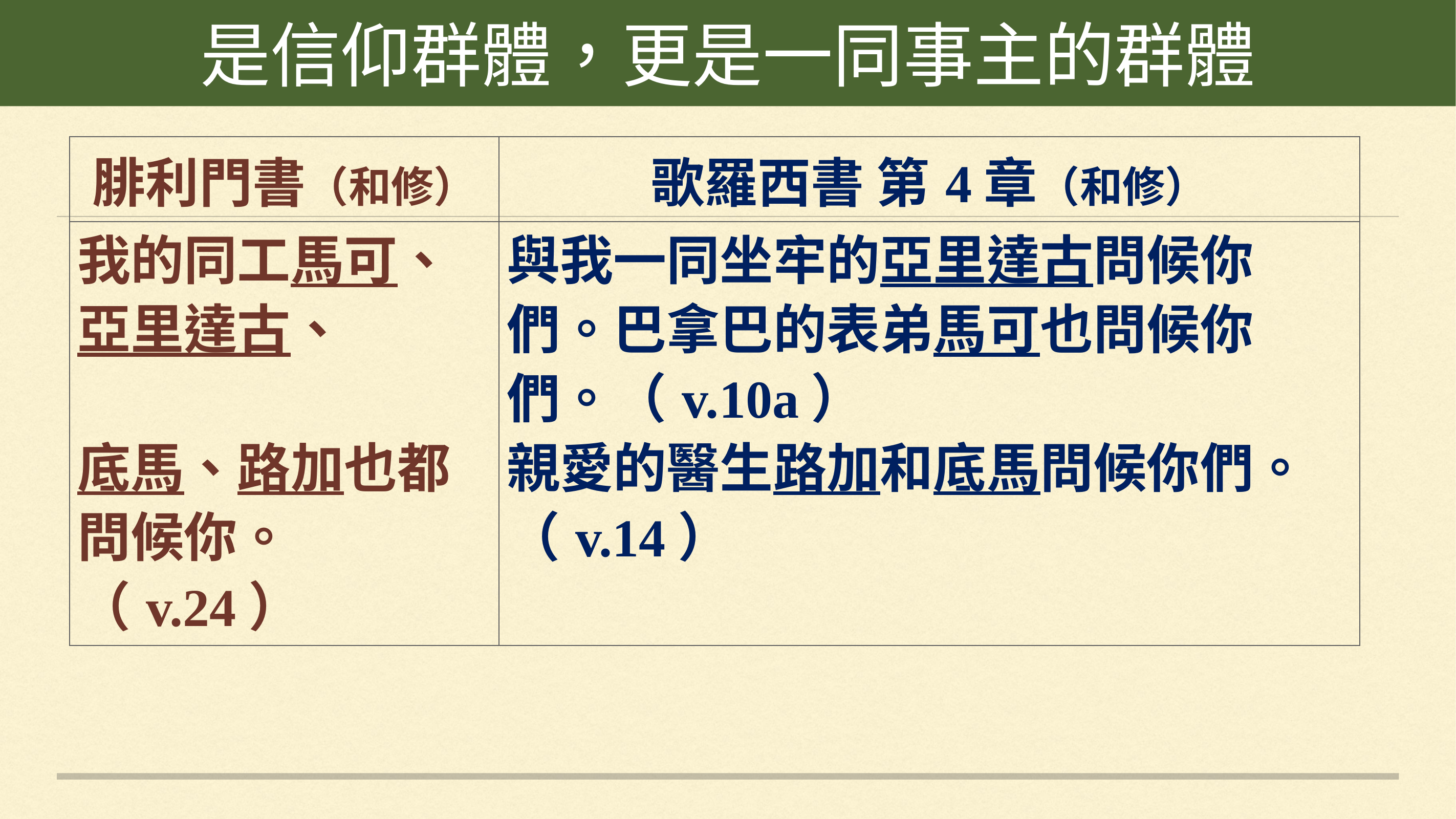

是信仰群體，更是一同事主的群體
#
| 腓利門書（和修） | 歌羅西書 第4章（和修） |
| --- | --- |
| 我的同工馬可、亞里達古、 底馬、路加也都問候你。（v.24） | 與我一同坐牢的亞里達古問候你們。巴拿巴的表弟馬可也問候你們。（v.10a） 親愛的醫生路加和底馬問候你們。 （v.14） |